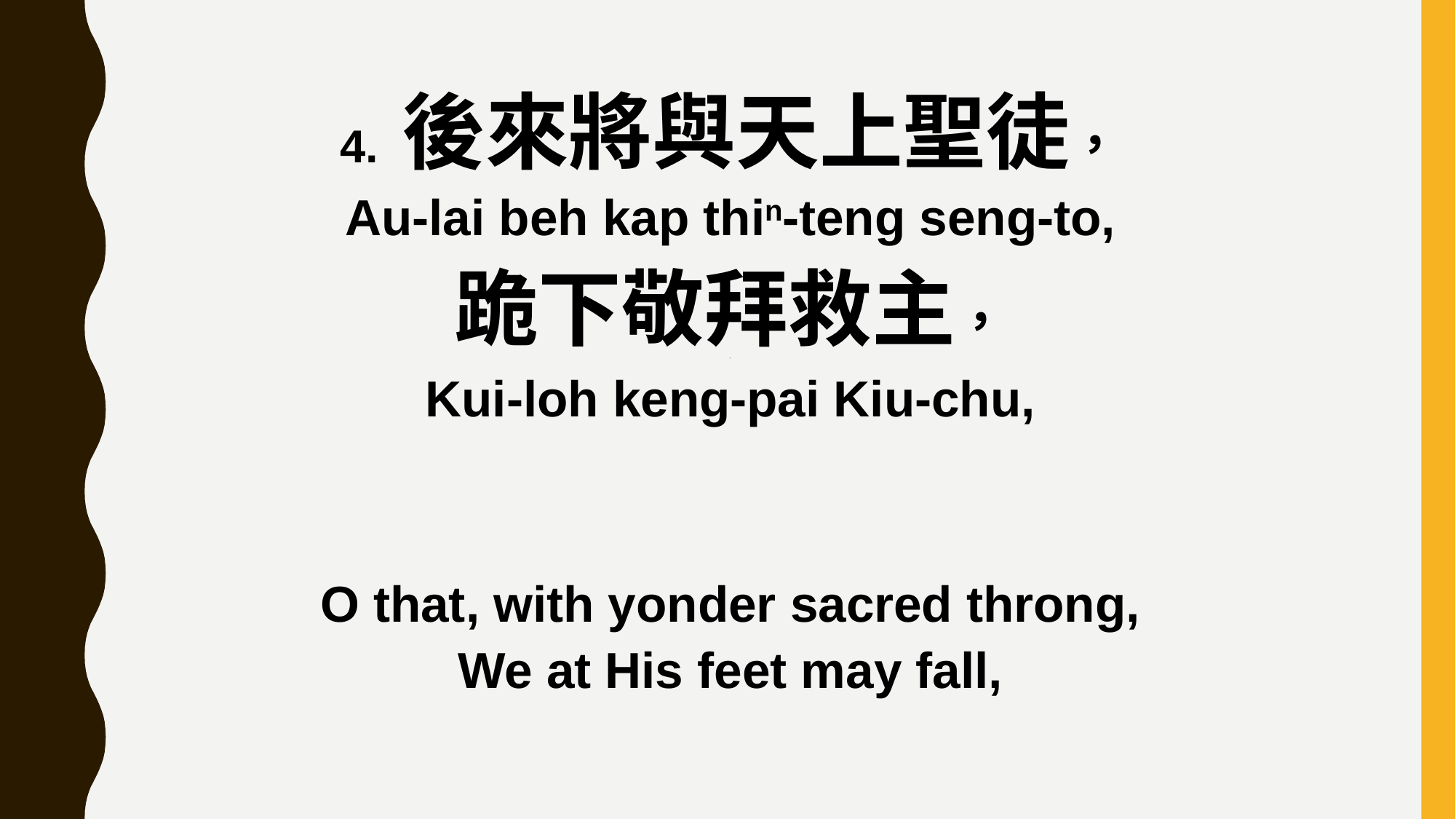

4. 後來將與天上聖徒，
Au-lai beh kap thin-teng seng-to,
跪下敬拜救主，
，
Kui-loh keng-pai Kiu-chu,
O that, with yonder sacred throng,
We at His feet may fall,